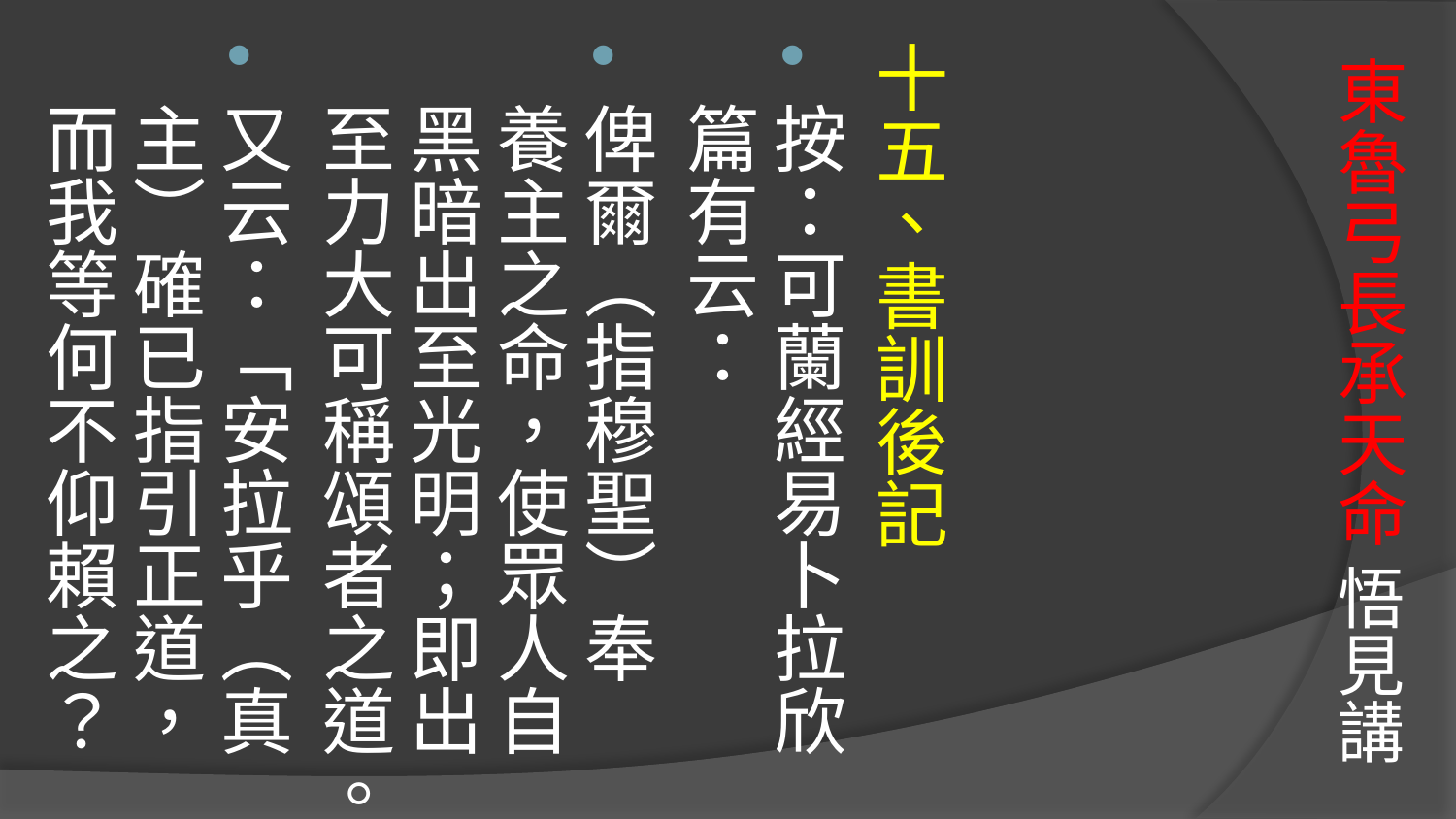

十五、書訓後記
按：可蘭經易卜拉欣篇有云：
俾爾（指穆聖）奉　養主之命，使眾人自黑暗出至光明；即出至力大可稱頌者之道。
又云：「安拉乎（真主）確已指引正道，而我等何不仰賴之？
# 東魯弓長承天命 悟見講